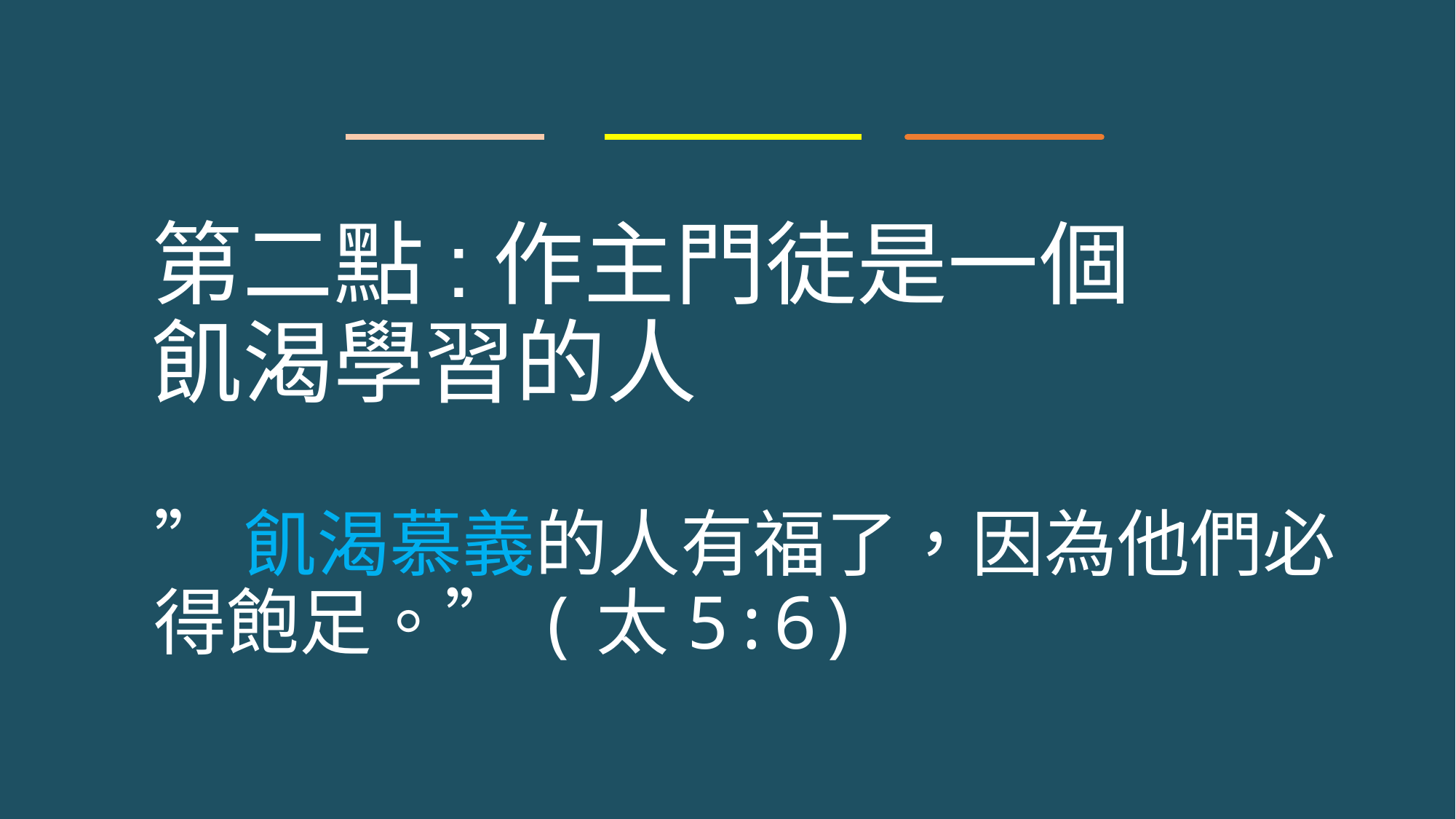

第二點:作主門徒是一個飢渴學習的人

”飢渴慕義的人有福了，因為他們必得飽足。”(太5:6)